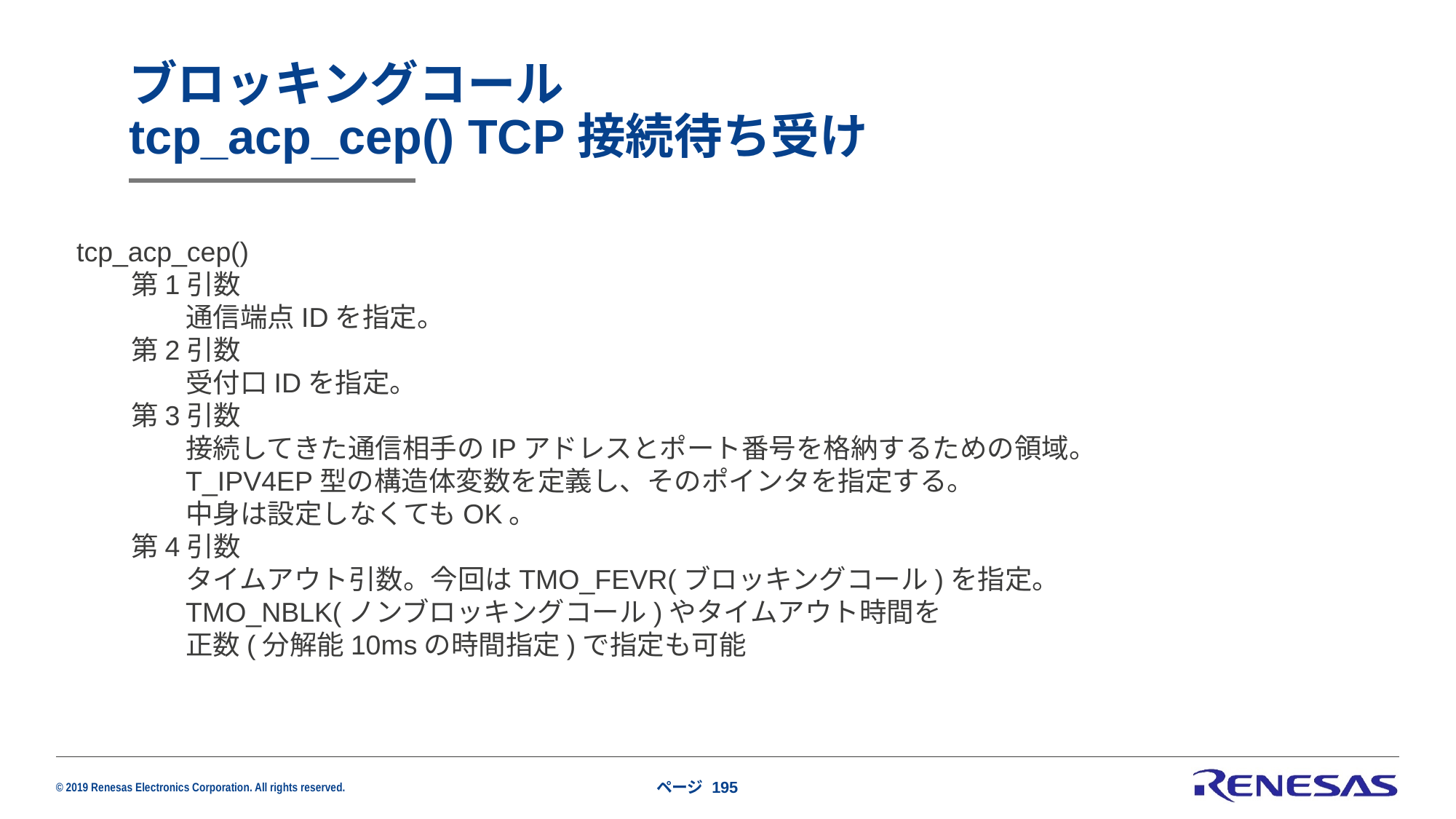

# ブロッキングコール tcp_acp_cep() TCP接続待ち受け
tcp_acp_cep()
第1引数
通信端点IDを指定。
第2引数
受付口IDを指定。
第3引数
接続してきた通信相手のIPアドレスとポート番号を格納するための領域。
T_IPV4EP型の構造体変数を定義し、そのポインタを指定する。
中身は設定しなくてもOK。
第4引数
タイムアウト引数。今回はTMO_FEVR(ブロッキングコール)を指定。
TMO_NBLK(ノンブロッキングコール)やタイムアウト時間を
正数(分解能10msの時間指定)で指定も可能
ページ 195